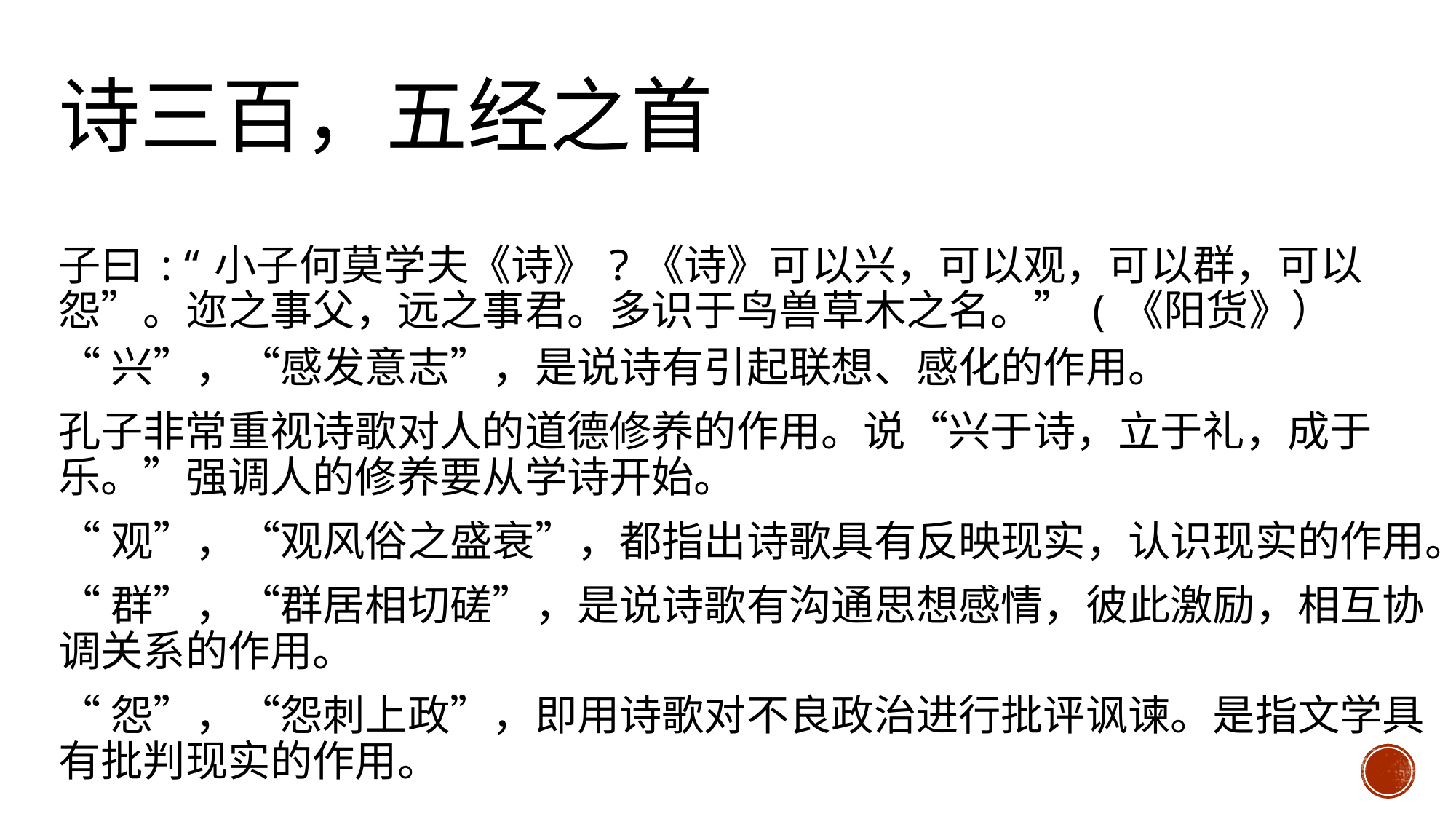

# 诗三百，五经之首
子曰:“小子何莫学夫《诗》?《诗》可以兴，可以观，可以群，可以怨”。迩之事父，远之事君。多识于鸟兽草木之名。”(《阳货》）
“兴”，“感发意志”，是说诗有引起联想、感化的作用。
孔子非常重视诗歌对人的道德修养的作用。说“兴于诗，立于礼，成于乐。”强调人的修养要从学诗开始。
“观”，“观风俗之盛衰”，都指出诗歌具有反映现实，认识现实的作用。
“群”，“群居相切磋”，是说诗歌有沟通思想感情，彼此激励，相互协调关系的作用。
“怨”，“怨刺上政”，即用诗歌对不良政治进行批评讽谏。是指文学具有批判现实的作用。